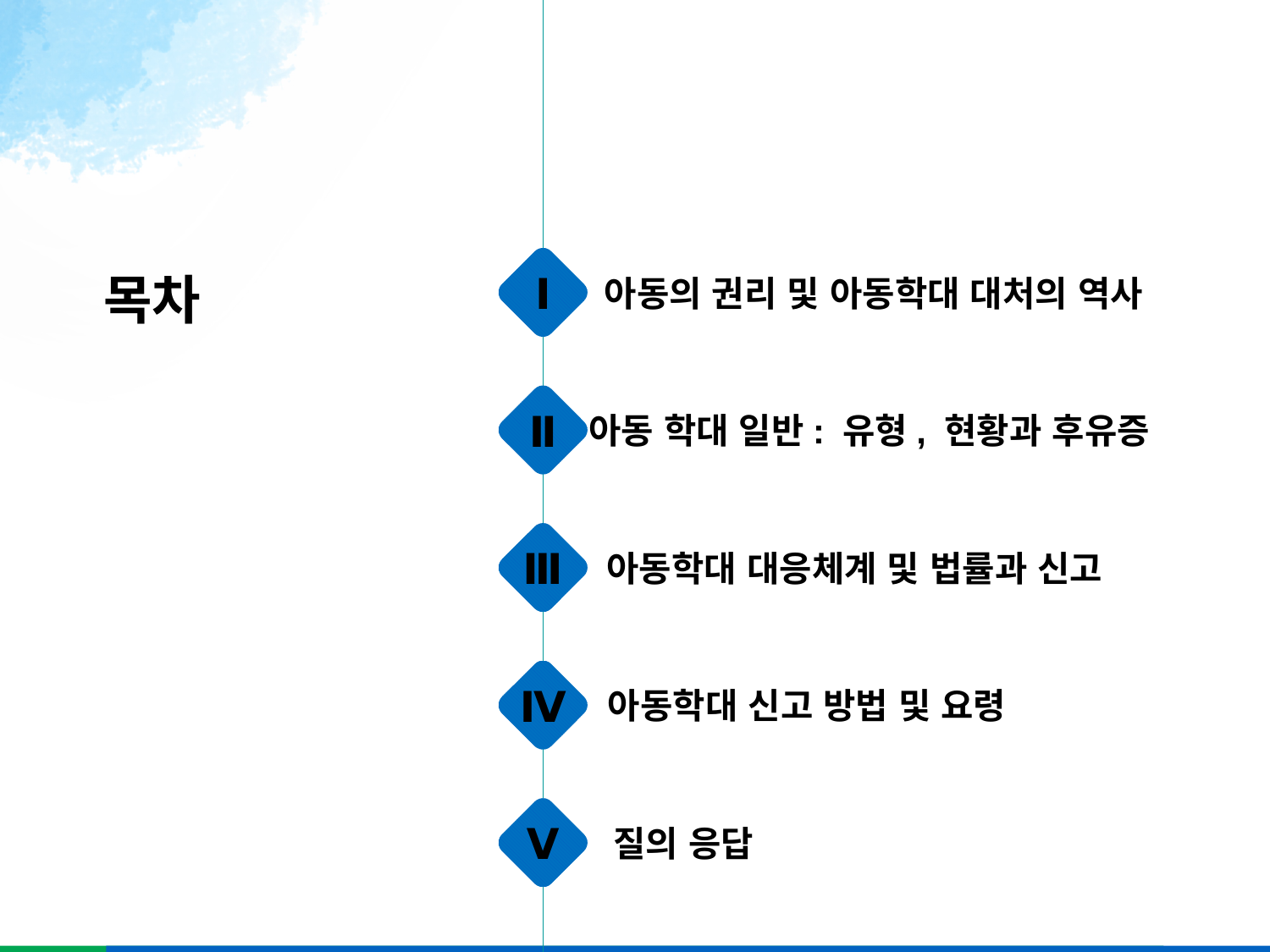

Ⅰ
아동의 권리 및 아동학대 대처의 역사

Ⅱ
아동 학대 일반: 유형, 현황과 후유증

Ⅲ
아동학대 대응체계 및 법률과 신고

Ⅳ
아동학대 신고 방법 및 요령

Ⅴ
질의 응답
목차